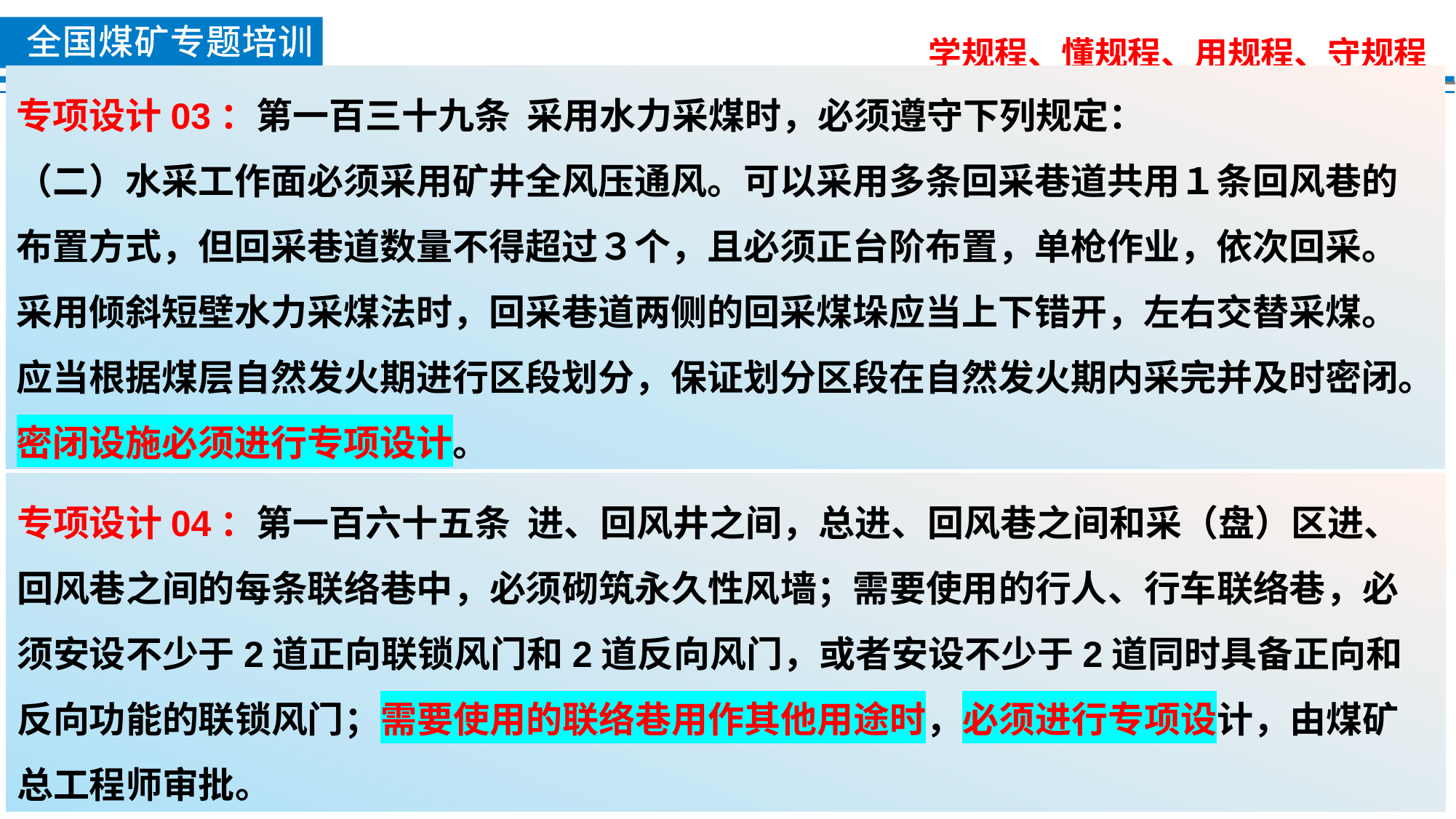

专项设计03：第一百三十九条  采用水力采煤时，必须遵守下列规定：
（二）水采工作面必须采用矿井全风压通风。可以采用多条回采巷道共用１条回风巷的布置方式，但回采巷道数量不得超过３个，且必须正台阶布置，单枪作业，依次回采。采用倾斜短壁水力采煤法时，回采巷道两侧的回采煤垛应当上下错开，左右交替采煤。
应当根据煤层自然发火期进行区段划分，保证划分区段在自然发火期内采完并及时密闭。密闭设施必须进行专项设计。
专项设计04：第一百六十五条  进、回风井之间，总进、回风巷之间和采（盘）区进、回风巷之间的每条联络巷中，必须砌筑永久性风墙；需要使用的行人、行车联络巷，必须安设不少于2道正向联锁风门和2道反向风门，或者安设不少于2道同时具备正向和反向功能的联锁风门；需要使用的联络巷用作其他用途时，必须进行专项设计，由煤矿总工程师审批。